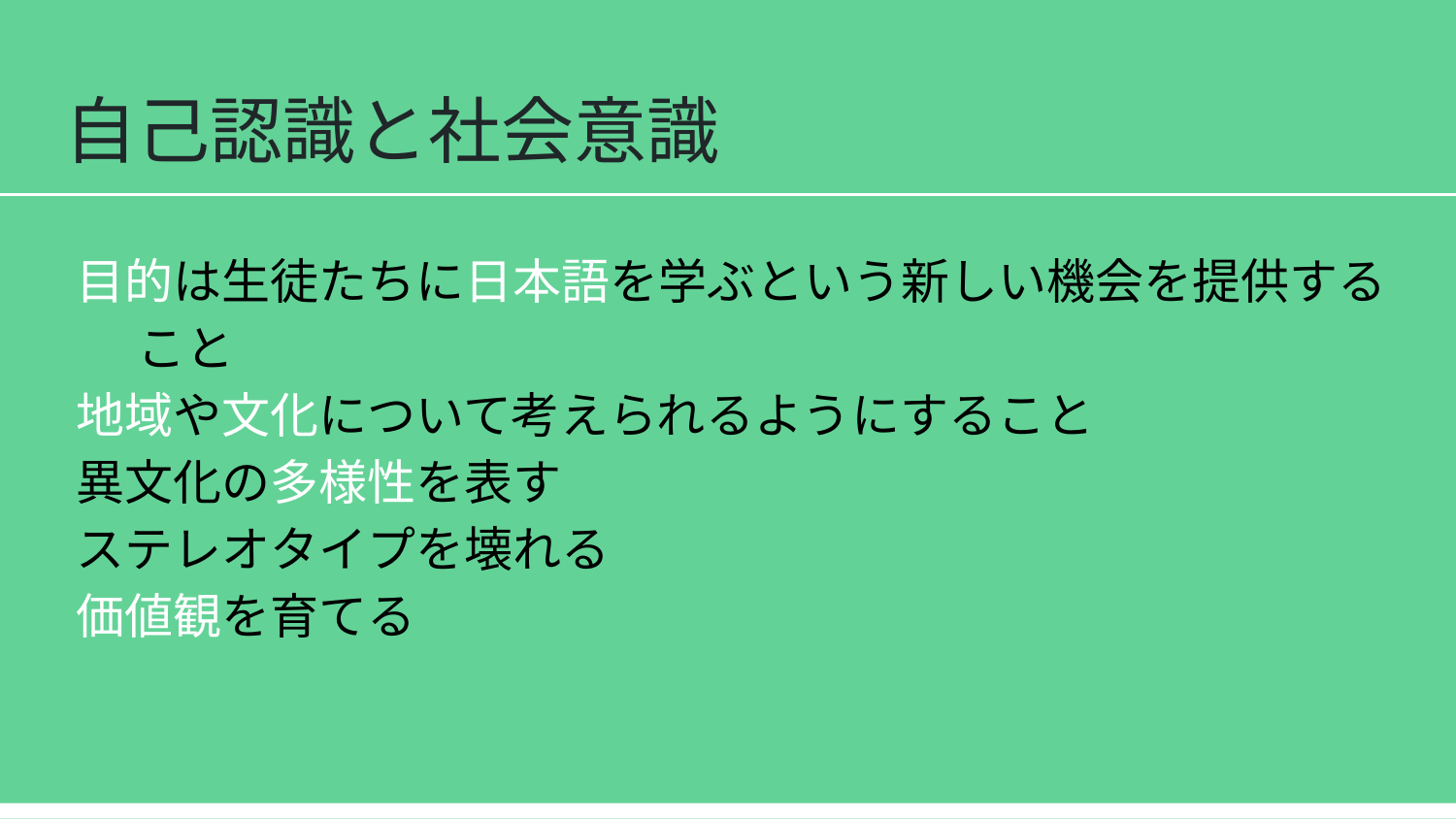

# 自己認識と社会意識
目的は生徒たちに日本語を学ぶという新しい機会を提供すること
地域や文化について考えられるようにすること
異文化の多様性を表す
ステレオタイプを壊れる
価値観を育てる